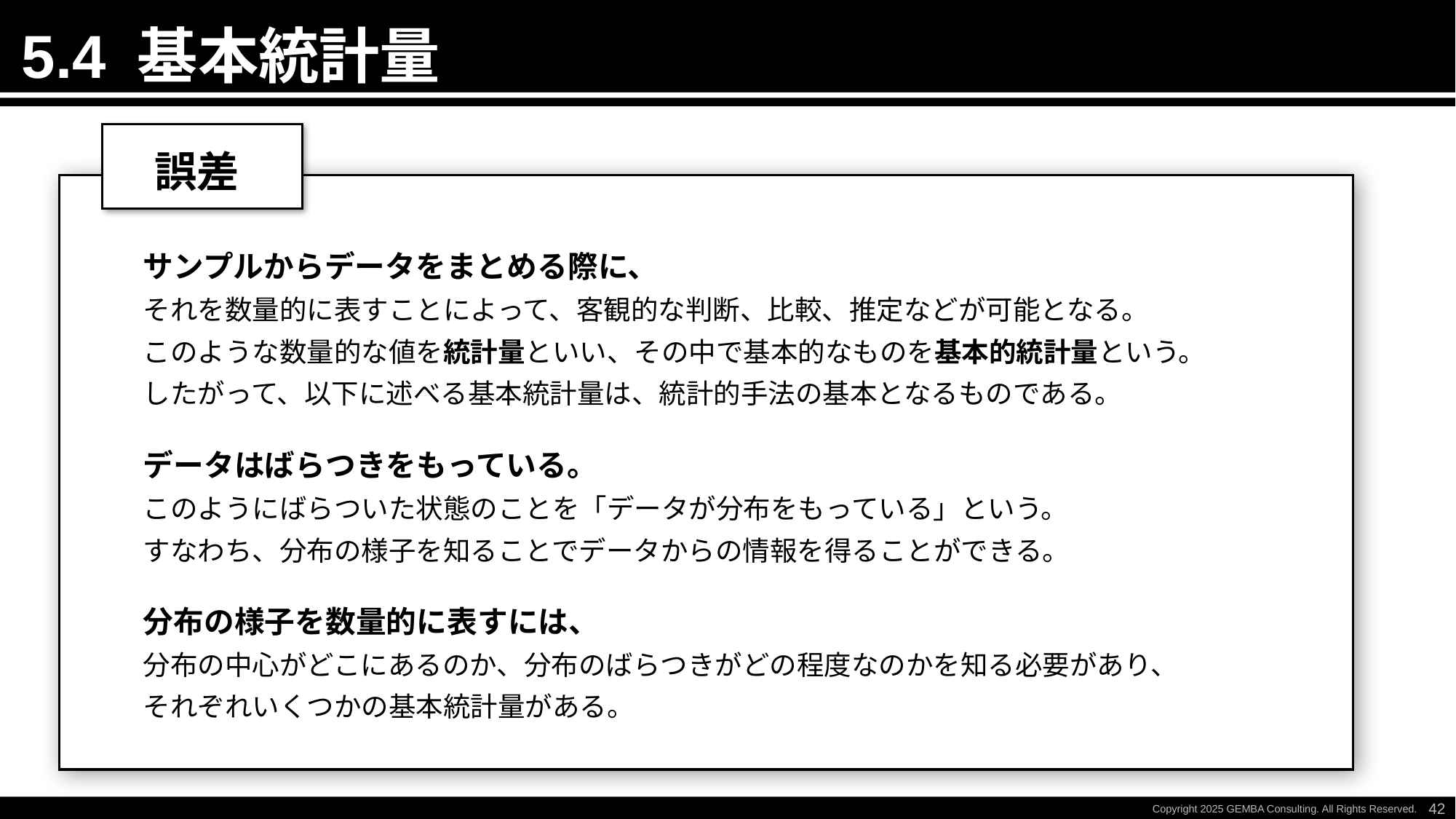

5.4 基本統計量

誤差

サンプルからデータをまとめる際に、
それを数量的に表すことによって、客観的な判断、比較、推定などが可能となる。
このような数量的な値を統計量といい、その中で基本的なものを基本的統計量という。
したがって、以下に述べる基本統計量は、統計的手法の基本となるものである。

データはばらつきをもっている。
このようにばらついた状態のことを「データが分布をもっている」という。
すなわち、分布の様子を知ることでデータからの情報を得ることができる。

分布の様子を数量的に表すには、
分布の中心がどこにあるのか、分布のばらつきがどの程度なのかを知る必要があり、
それぞれいくつかの基本統計量がある。
42